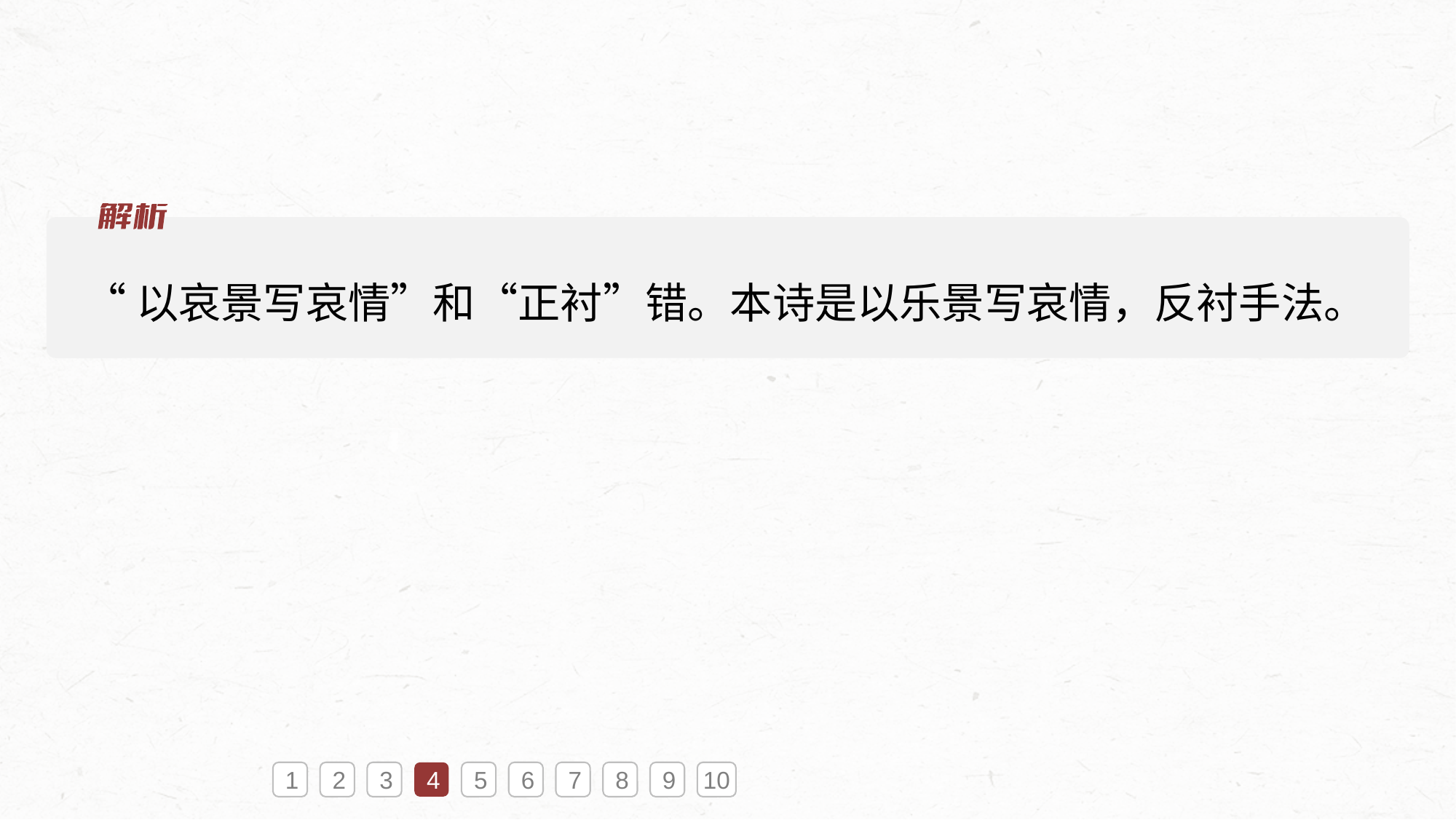

“以哀景写哀情”和“正衬”错。本诗是以乐景写哀情，反衬手法。
1
2
3
4
5
6
7
8
9
10